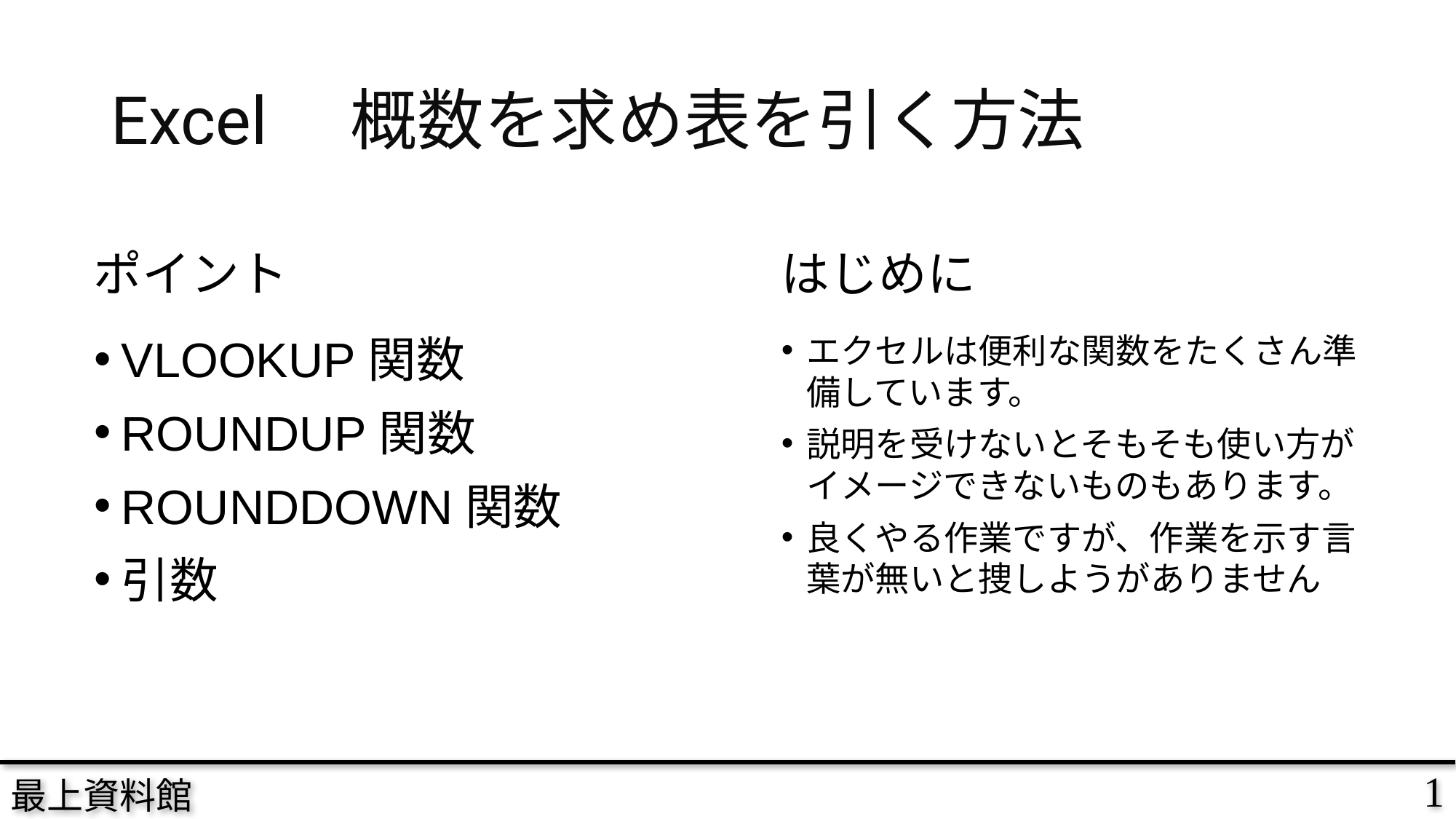

# Excel　概数を求め表を引く方法
はじめに
ポイント
VLOOKUP関数
ROUNDUP関数
ROUNDDOWN関数
引数
エクセルは便利な関数をたくさん準備しています。
説明を受けないとそもそも使い方がイメージできないものもあります。
良くやる作業ですが、作業を示す言葉が無いと捜しようがありません